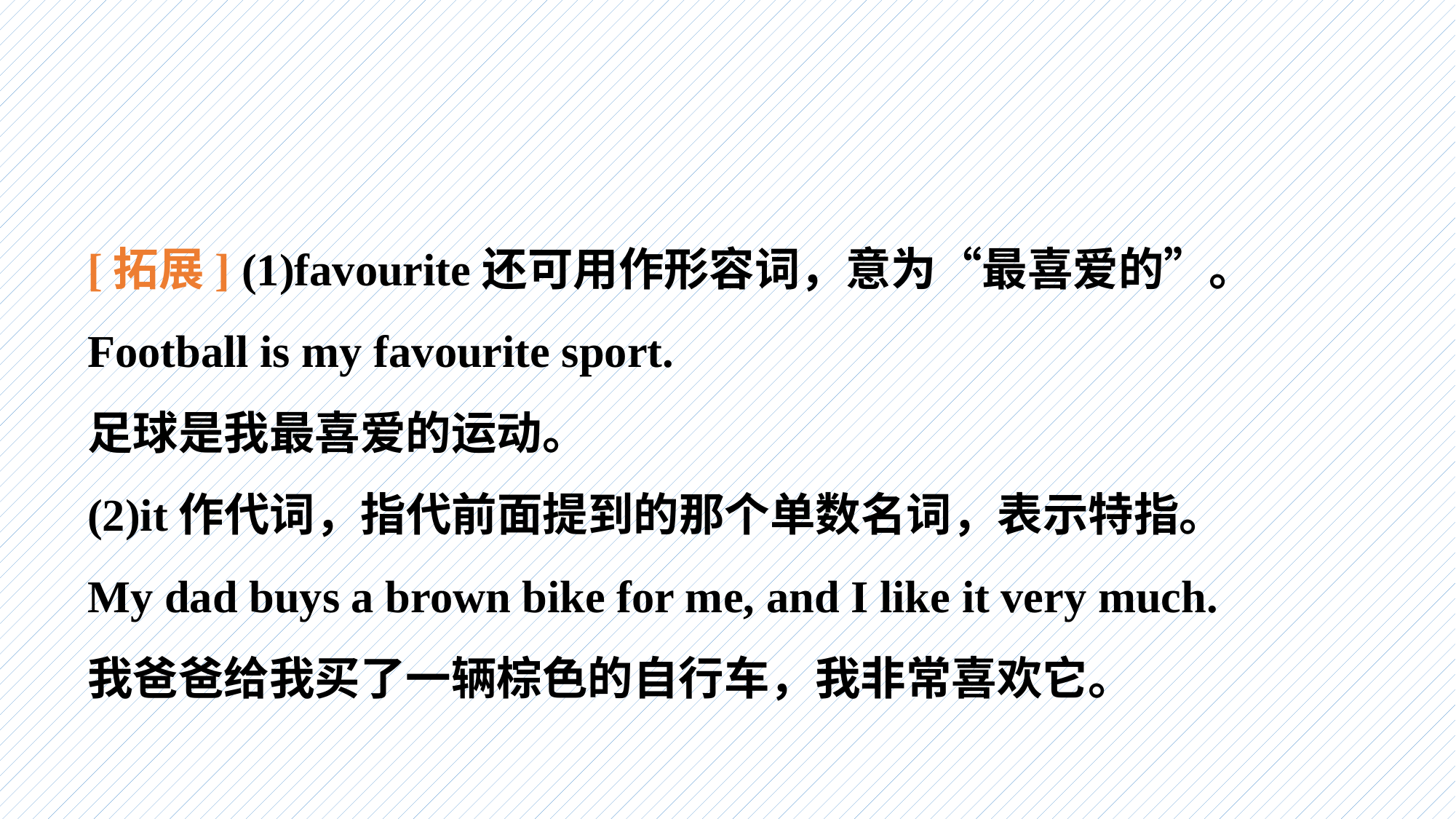

[拓展] (1)favourite还可用作形容词，意为“最喜爱的”。
Football is my favourite sport.
足球是我最喜爱的运动。
(2)it作代词，指代前面提到的那个单数名词，表示特指。
My dad buys a brown bike for me, and I like it very much.
我爸爸给我买了一辆棕色的自行车，我非常喜欢它。